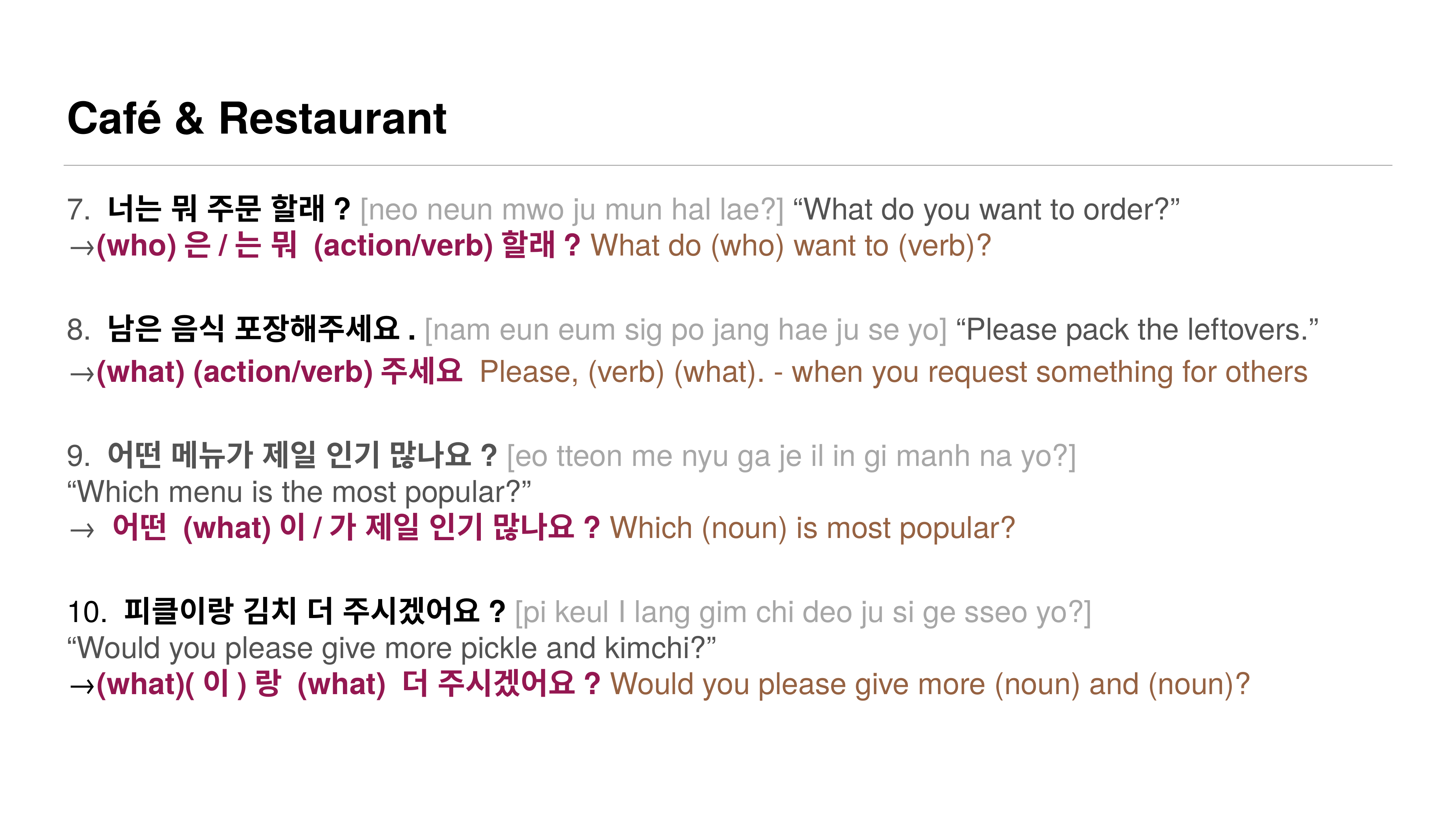

# Café & Restaurant
7. 너는 뭐 주문 할래? [neo neun mwo ju mun hal lae?] “What do you want to order?”
→(who)은/는 뭐 (action/verb)할래? What do (who) want to (verb)?

8. 남은 음식 포장해주세요. [nam eun eum sig po jang hae ju se yo] “Please pack the leftovers.”
→(what) (action/verb)주세요 Please, (verb) (what). - when you request something for others

9. 어떤 메뉴가 제일 인기 많나요? [eo tteon me nyu ga je il in gi manh na yo?]
“Which menu is the most popular?”
→ 어떤 (what)이/가 제일 인기 많나요? Which (noun) is most popular?

10. 피클이랑 김치 더 주시겠어요? [pi keul I lang gim chi deo ju si ge sseo yo?]
“Would you please give more pickle and kimchi?”
→(what)(이)랑 (what) 더 주시겠어요? Would you please give more (noun) and (noun)?